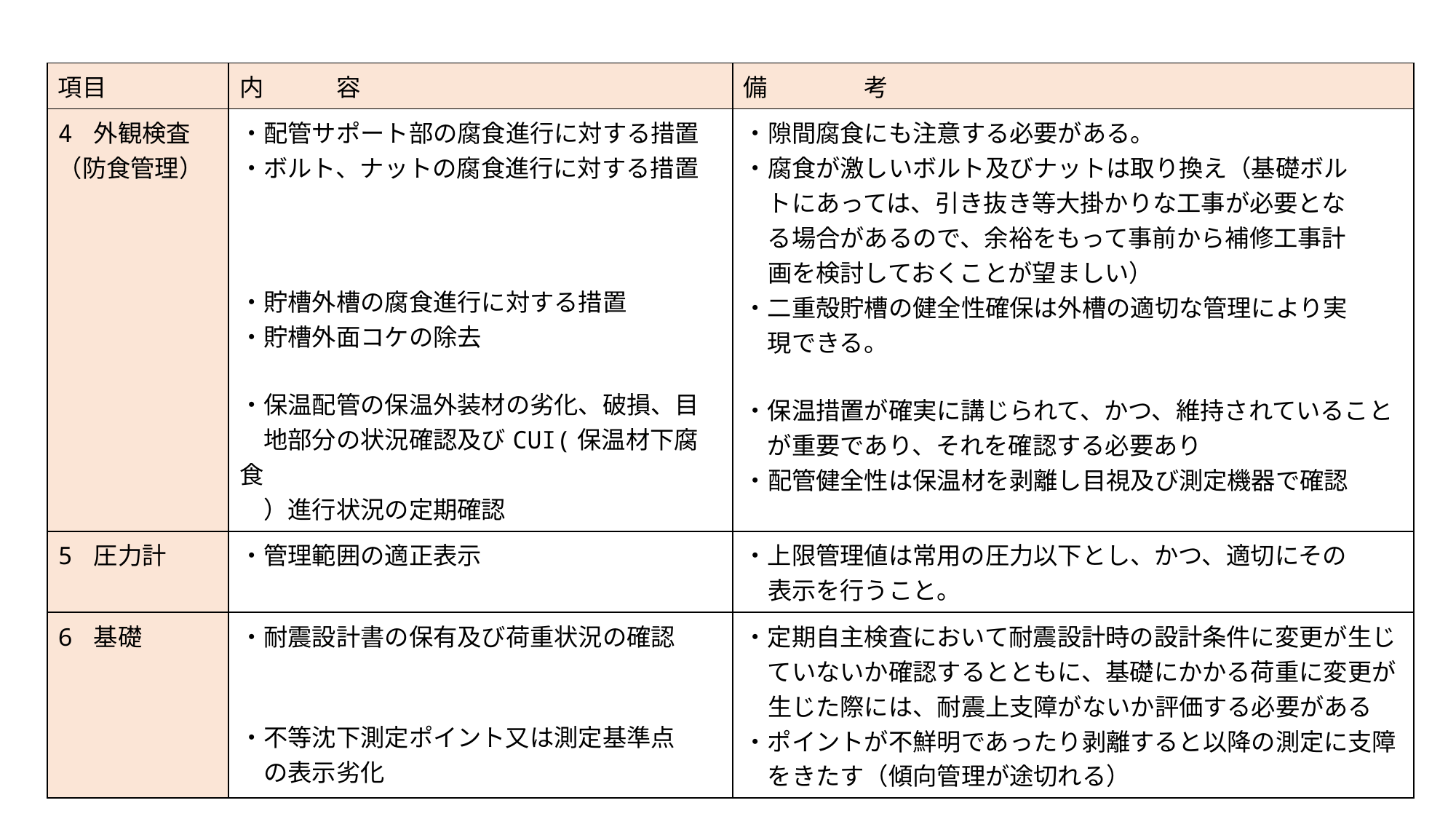

| 項目 | 内　　　容 | 備　　　　考 |
| --- | --- | --- |
| 4 外観検査 （防食管理） | ・配管サポート部の腐食進行に対する措置 ・ボルト、ナットの腐食進行に対する措置 ・貯槽外槽の腐食進行に対する措置 ・貯槽外面コケの除去 ・保温配管の保温外装材の劣化、破損、目 　地部分の状況確認及びCUI(保温材下腐食 　）進行状況の定期確認 | ・隙間腐食にも注意する必要がある。 ・腐食が激しいボルト及びナットは取り換え（基礎ボル 　トにあっては、引き抜き等大掛かりな工事が必要とな 　る場合があるので、余裕をもって事前から補修工事計 　画を検討しておくことが望ましい） ・二重殻貯槽の健全性確保は外槽の適切な管理により実 　現できる。 ・保温措置が確実に講じられて、かつ、維持されていること 　が重要であり、それを確認する必要あり ・配管健全性は保温材を剥離し目視及び測定機器で確認 |
| 5 圧力計 | ・管理範囲の適正表示 | ・上限管理値は常用の圧力以下とし、かつ、適切にその 　表示を行うこと。 |
| 6 基礎 | ・耐震設計書の保有及び荷重状況の確認 ・不等沈下測定ポイント又は測定基準点 　の表示劣化 | ・定期自主検査において耐震設計時の設計条件に変更が生じ 　ていないか確認するとともに、基礎にかかる荷重に変更が 　生じた際には、耐震上支障がないか評価する必要がある ・ポイントが不鮮明であったり剥離すると以降の測定に支障 　をきたす（傾向管理が途切れる） |